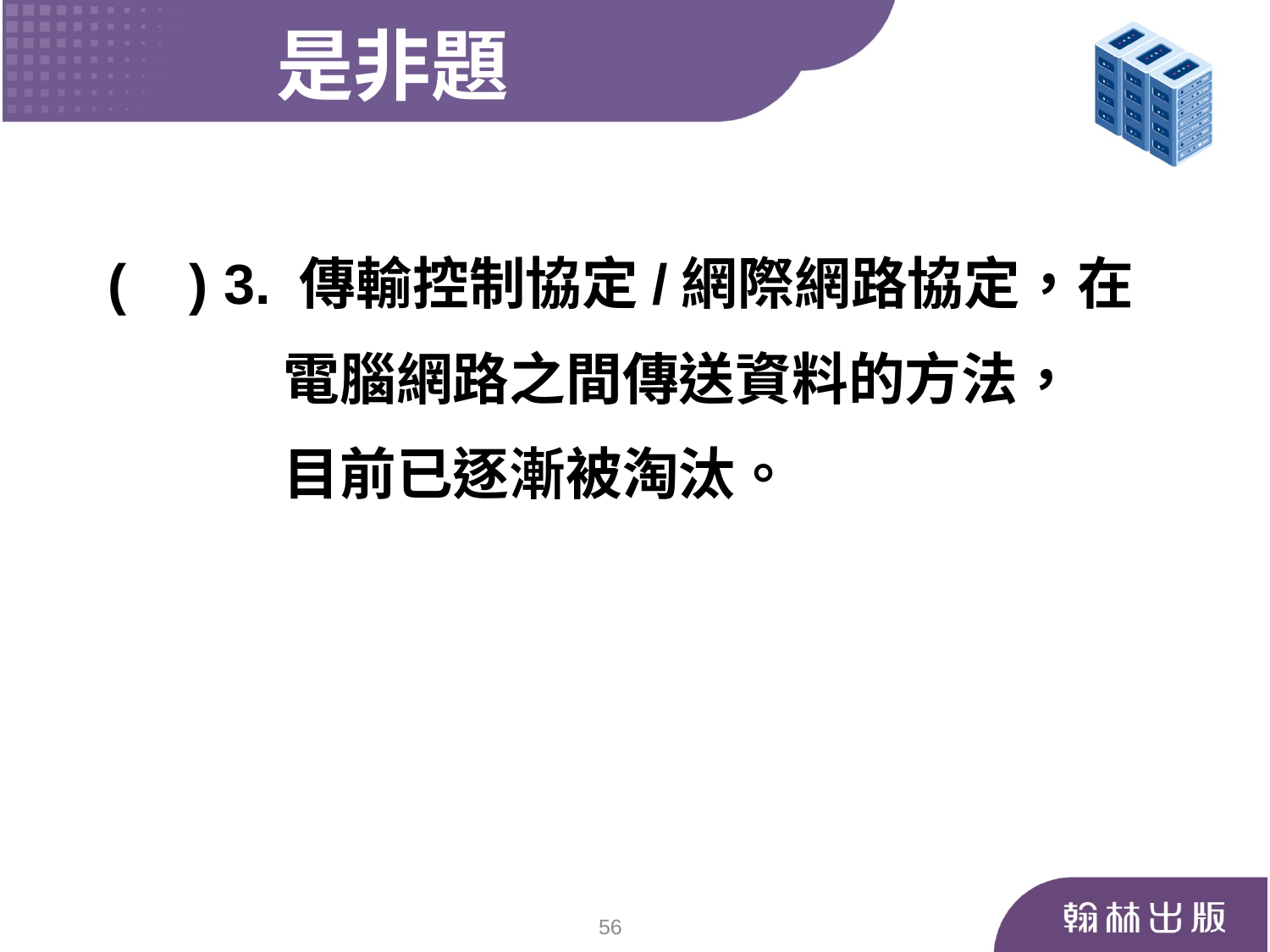

是非題
  (    ) 3. 傳輸控制協定/網際網路協定，在
               電腦網路之間傳送資料的方法，
               目前已逐漸被淘汰。
56